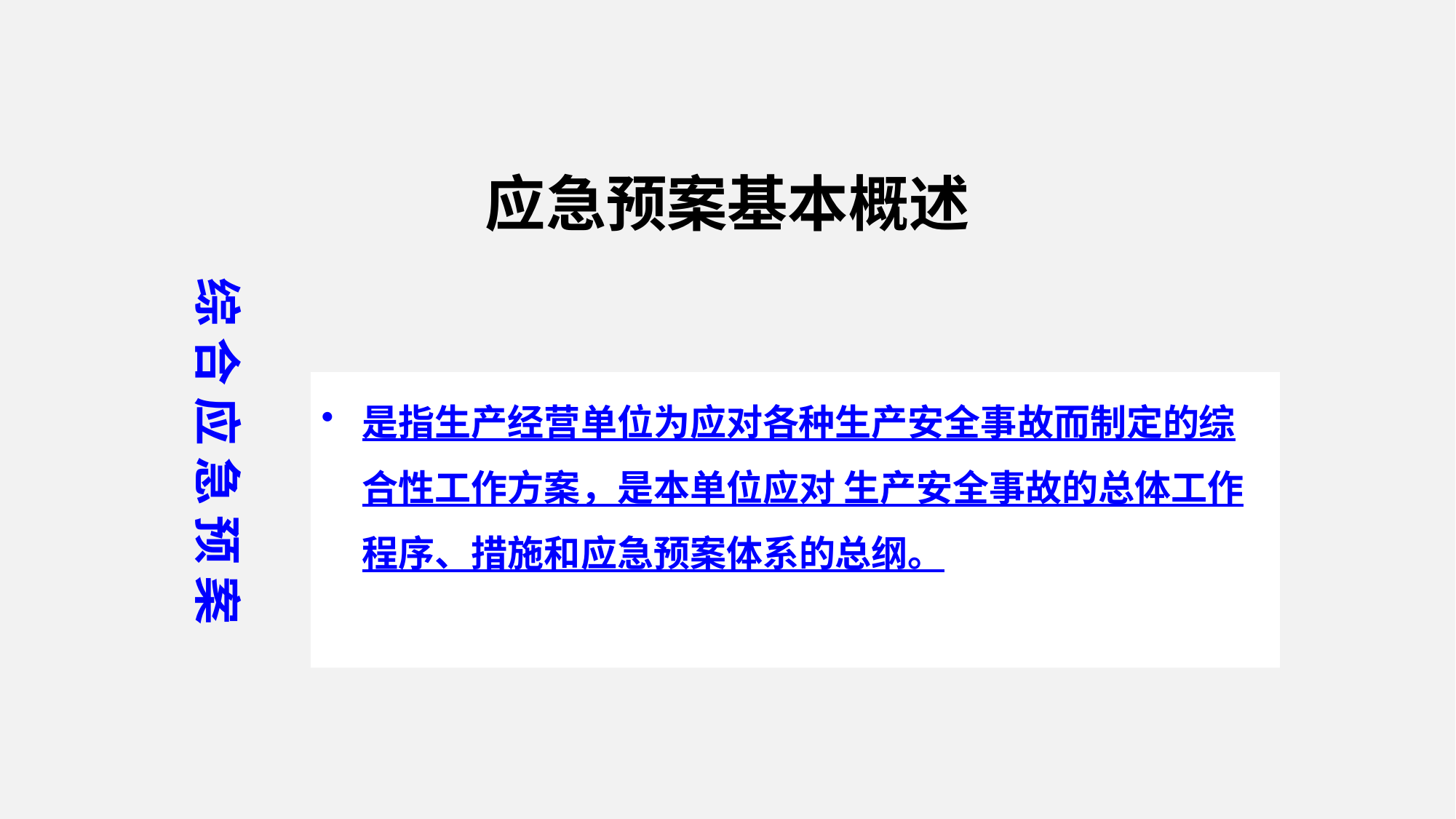

应急预案基本概述
综 合 应 急 预 案
是指生产经营单位为应对各种生产安全事故而制定的综合性工作方案，是本单位应对 生产安全事故的总体工作程序、措施和应急预案体系的总纲。